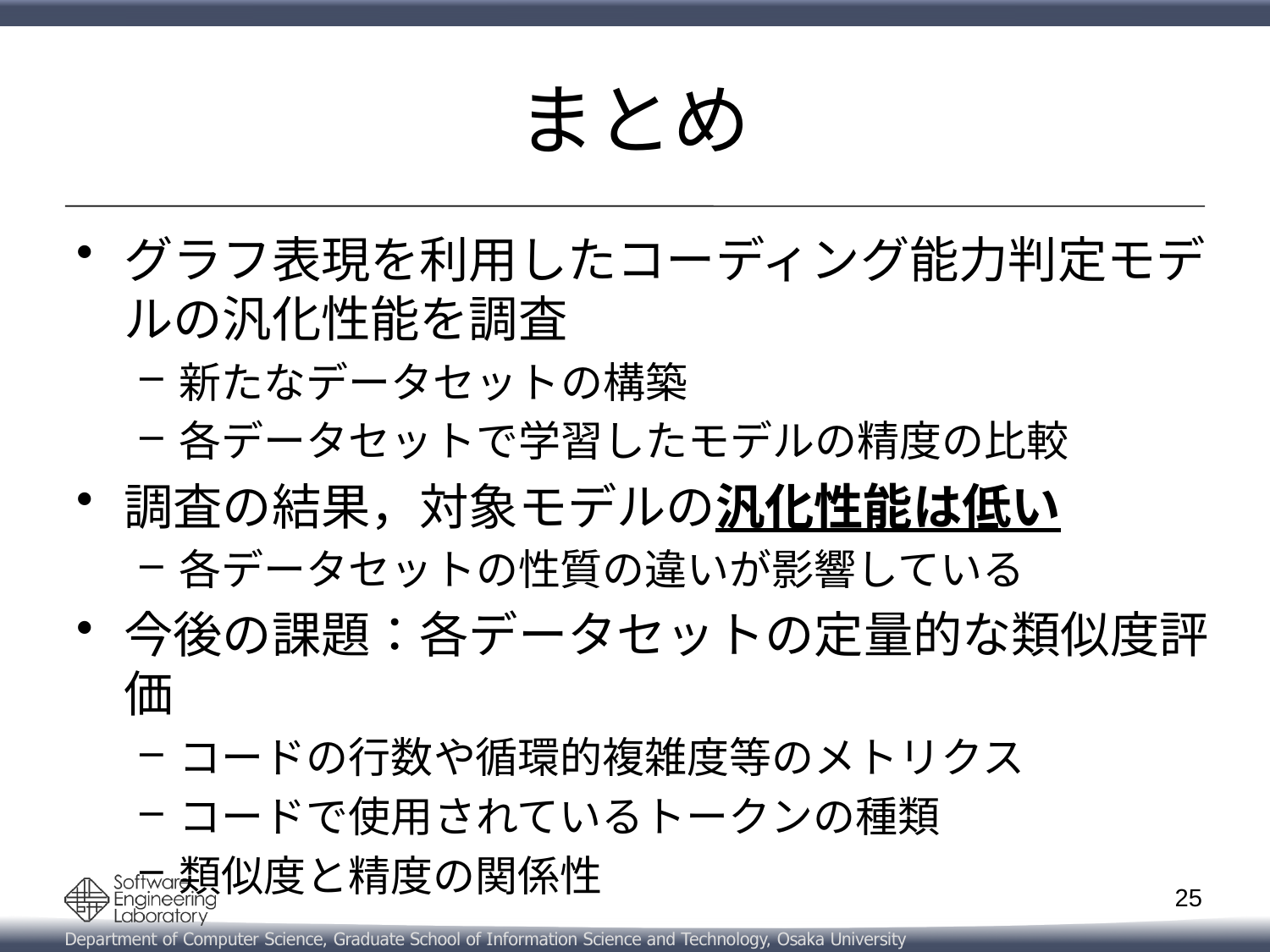

# まとめ
グラフ表現を利用したコーディング能力判定モデルの汎化性能を調査
新たなデータセットの構築
各データセットで学習したモデルの精度の比較
調査の結果，対象モデルの汎化性能は低い
各データセットの性質の違いが影響している
今後の課題：各データセットの定量的な類似度評価
コードの行数や循環的複雑度等のメトリクス
コードで使用されているトークンの種類
類似度と精度の関係性

25